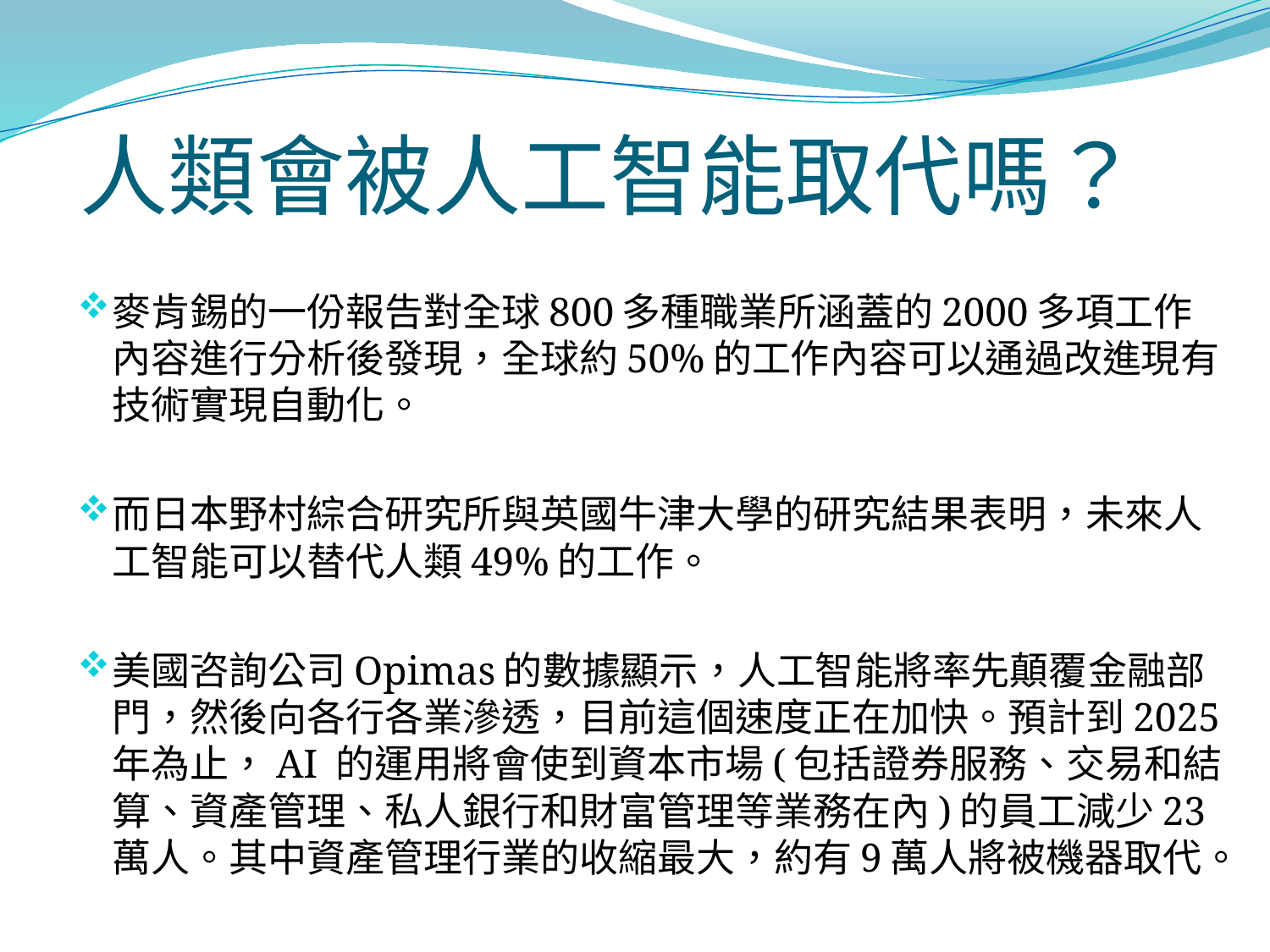

人類會被人工智能取代嗎？

麥肯錫的一份報告對全球800多種職業所涵蓋的2000多項工作內容進行分析後發現，全球約50%的工作內容可以通過改進現有技術實現自動化。

而日本野村綜合研究所與英國牛津大學的研究結果表明，未來人工智能可以替代人類49%的工作。

美國咨詢公司Opimas的數據顯示，人工智能將率先顛覆金融部門，然後向各行各業滲透，目前這個速度正在加快。預計到2025年為止，AI 的運用將會使到資本市場(包括證券服務、交易和結算、資產管理、私人銀行和財富管理等業務在內)的員工減少23萬人。其中資產管理行業的收縮最大，約有9萬人將被機器取代。